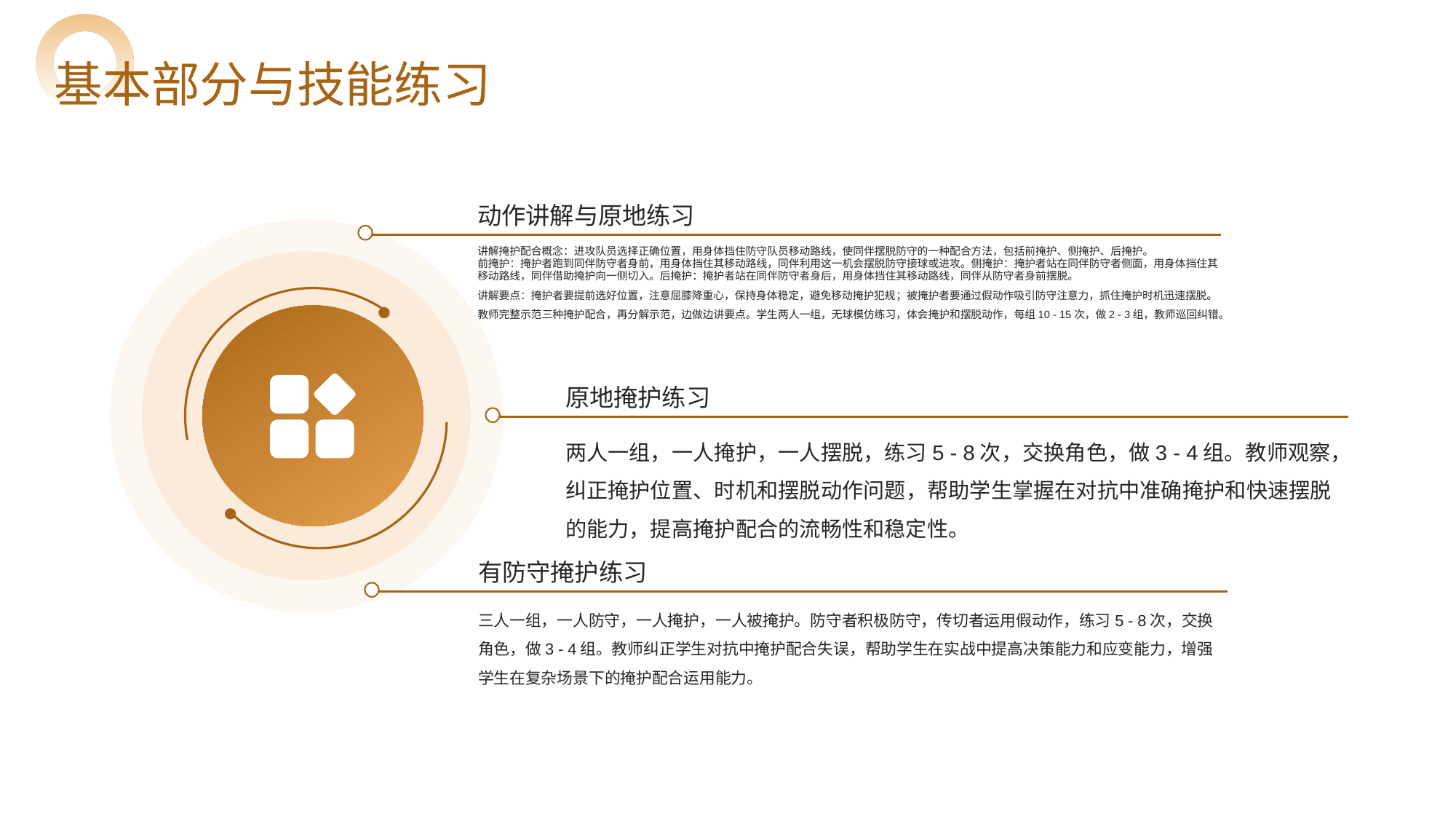

基本部分与技能练习
动作讲解与原地练习

讲解掩护配合概念：进攻队员选择正确位置，用身体挡住防守队员移动路线，使同伴摆脱防守的一种配合方法，包括前掩护、侧掩护、后掩护。
前掩护：掩护者跑到同伴防守者身前，用身体挡住其移动路线，同伴利用这一机会摆脱防守接球或进攻。侧掩护：掩护者站在同伴防守者侧面，用身体挡住其移动路线，同伴借助掩护向一侧切入。后掩护：掩护者站在同伴防守者身后，用身体挡住其移动路线，同伴从防守者身前摆脱。
讲解要点：掩护者要提前选好位置，注意屈膝降重心，保持身体稳定，避免移动掩护犯规；被掩护者要通过假动作吸引防守注意力，抓住掩护时机迅速摆脱。教师完整示范三种掩护配合，再分解示范，边做边讲要点。学生两人一组，无球模仿练习，体会掩护和摆脱动作，每组10 - 15次，做2 - 3组，教师巡回纠错。

原地掩护练习

两人一组，一人掩护，一人摆脱，练习5 - 8次，交换角色，做3 - 4组。教师观察，纠正掩护位置、时机和摆脱动作问题，帮助学生掌握在对抗中准确掩护和快速摆脱的能力，提高掩护配合的流畅性和稳定性。

有防守掩护练习

三人一组，一人防守，一人掩护，一人被掩护。防守者积极防守，传切者运用假动作，练习5 - 8次，交换角色，做3 - 4组。教师纠正学生对抗中掩护配合失误，帮助学生在实战中提高决策能力和应变能力，增强学生在复杂场景下的掩护配合运用能力。